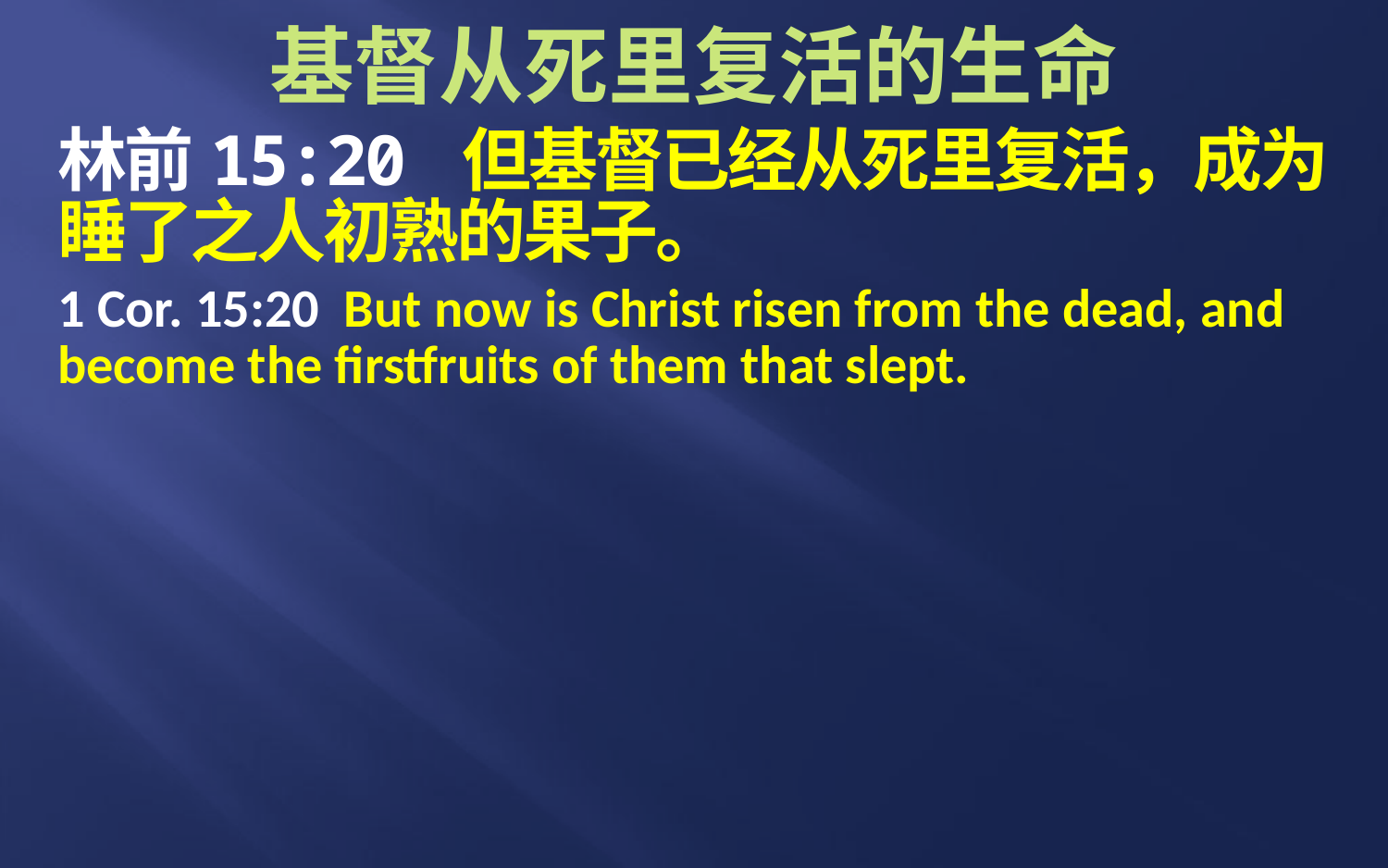

# 基督从死里复活的生命
林前15:20 但基督已经从死里复活，成为睡了之人初熟的果子。
1 Cor. 15:20  But now is Christ risen from the dead, and become the firstfruits of them that slept.